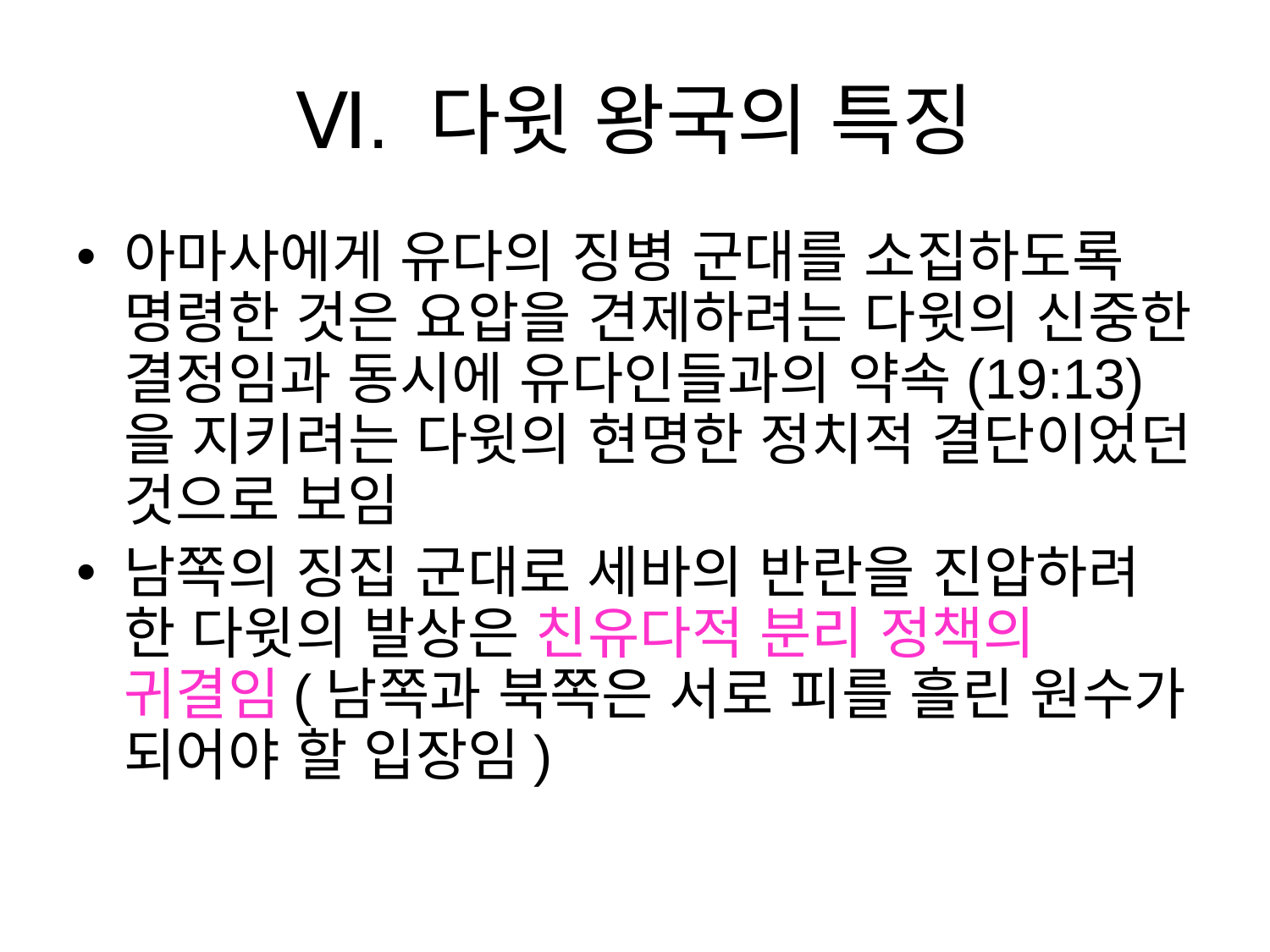

# Ⅵ. 다윗 왕국의 특징
아마사에게 유다의 징병 군대를 소집하도록 명령한 것은 요압을 견제하려는 다윗의 신중한 결정임과 동시에 유다인들과의 약속(19:13)을 지키려는 다윗의 현명한 정치적 결단이었던 것으로 보임
남쪽의 징집 군대로 세바의 반란을 진압하려 한 다윗의 발상은 친유다적 분리 정책의 귀결임(남쪽과 북쪽은 서로 피를 흘린 원수가 되어야 할 입장임)